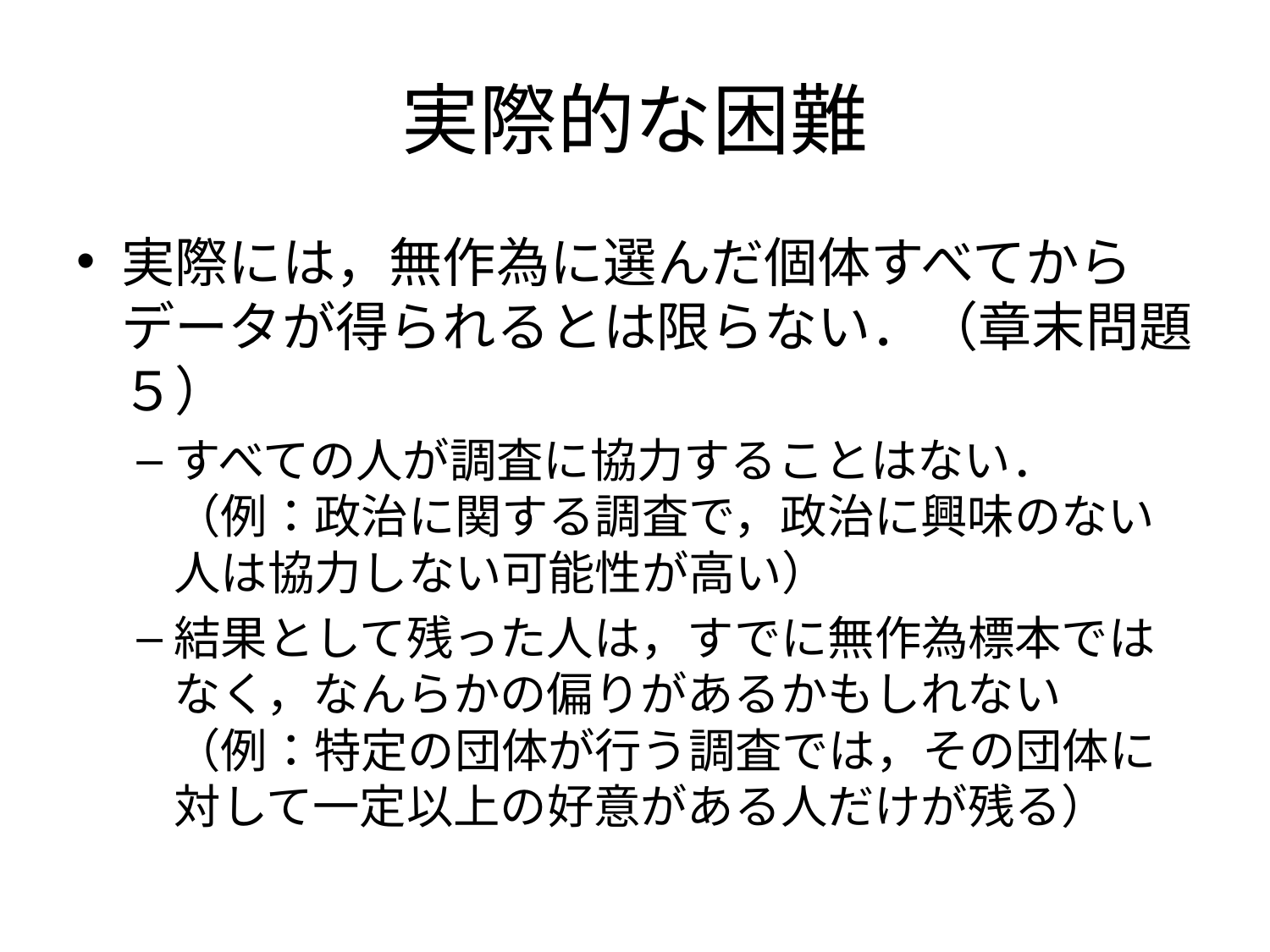

# 実際的な困難
実際には，無作為に選んだ個体すべてからデータが得られるとは限らない．（章末問題５）
すべての人が調査に協力することはない． （例：政治に関する調査で，政治に興味のない人は協力しない可能性が高い）
結果として残った人は，すでに無作為標本ではなく，なんらかの偏りがあるかもしれない（例：特定の団体が行う調査では，その団体に対して一定以上の好意がある人だけが残る）